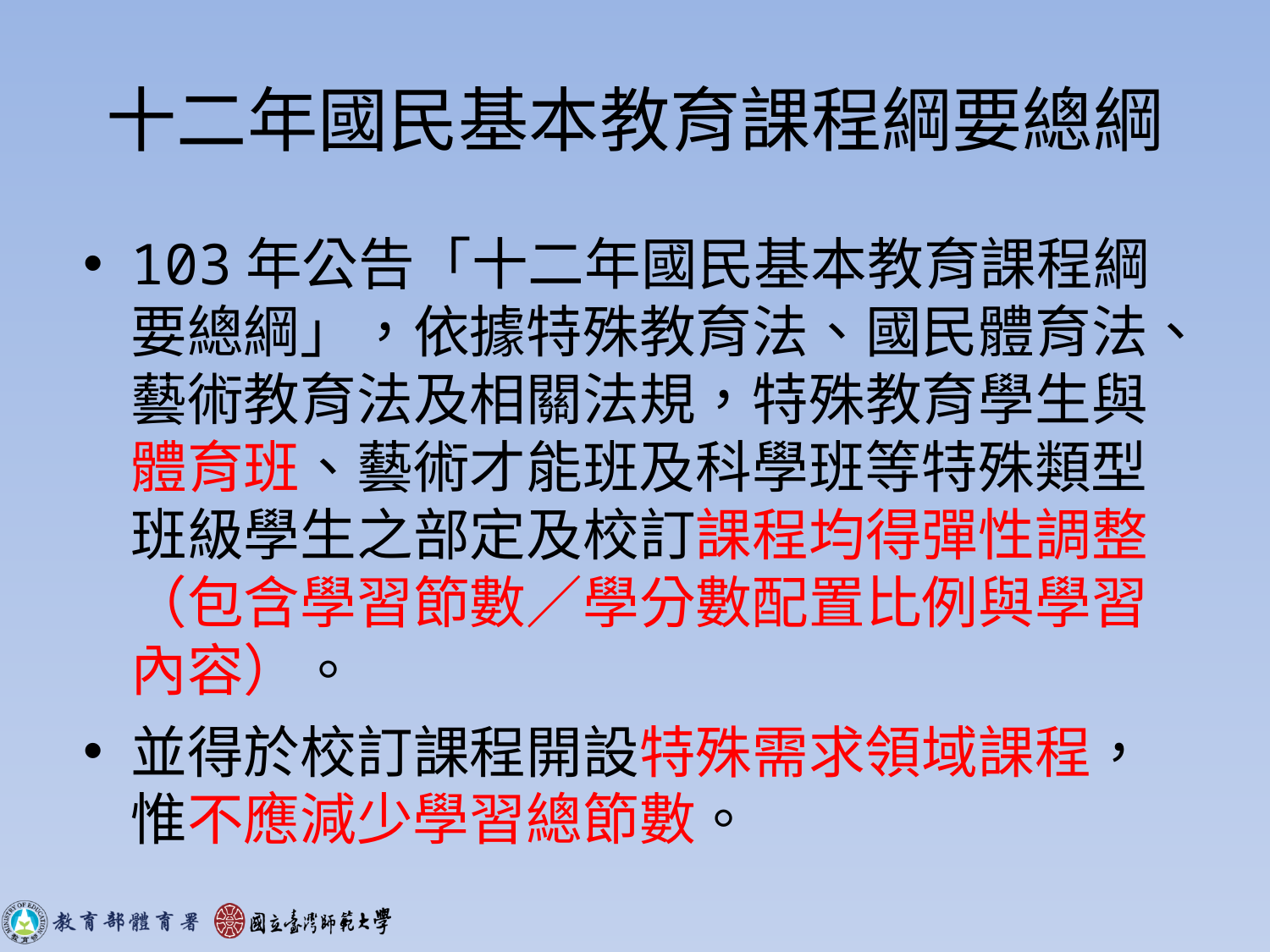

# 十二年國民基本教育課程綱要總綱
103年公告「十二年國民基本教育課程綱要總綱」，依據特殊教育法、國民體育法、藝術教育法及相關法規，特殊教育學生與體育班、藝術才能班及科學班等特殊類型班級學生之部定及校訂課程均得彈性調整（包含學習節數／學分數配置比例與學習內容）。
並得於校訂課程開設特殊需求領域課程，惟不應減少學習總節數。